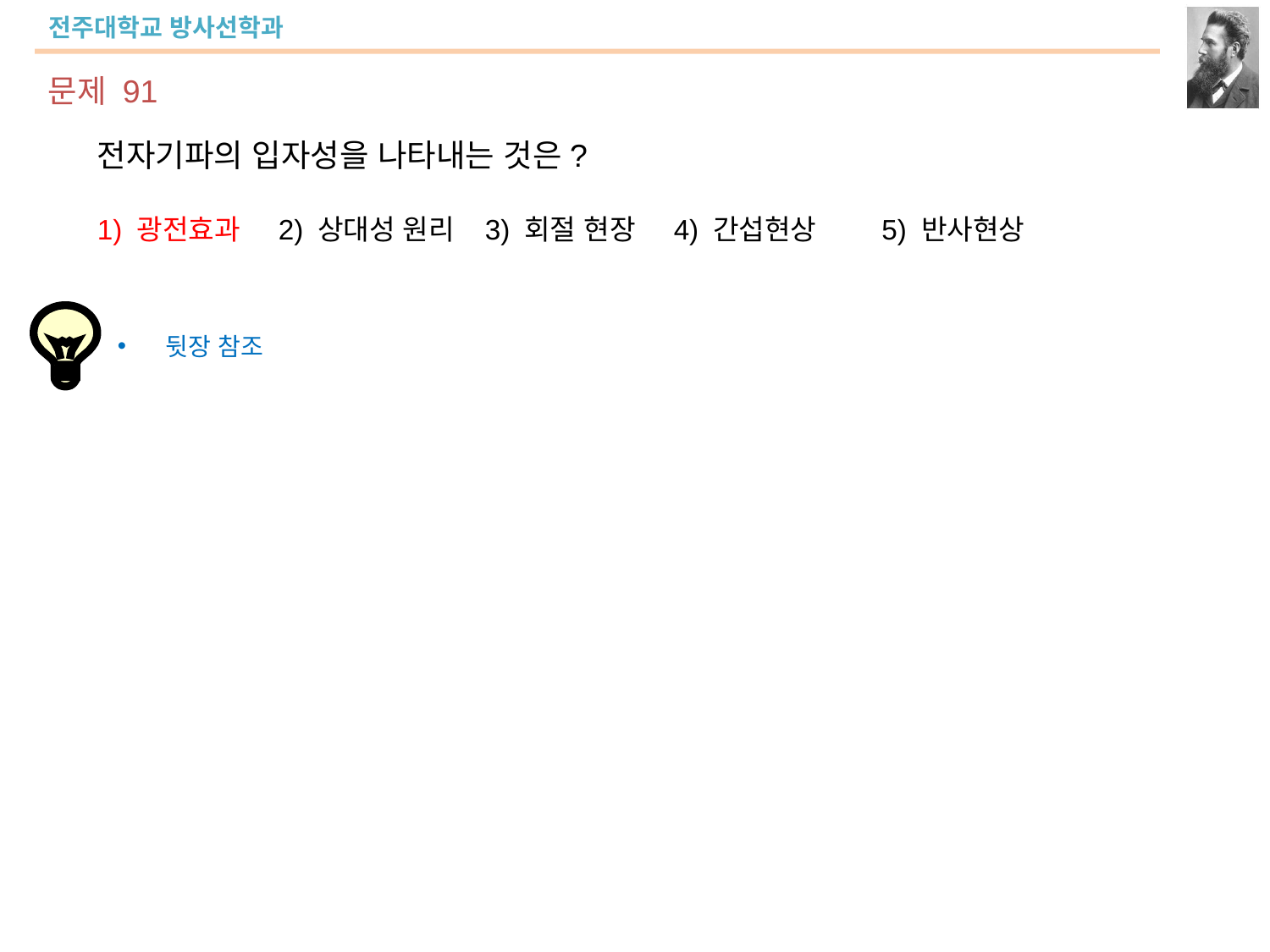

문제 91
전자기파의 입자성을 나타내는 것은?

1) 광전효과    2) 상대성 원리   3) 회절 현장    4) 간섭현상	  5) 반사현상

뒷장 참조